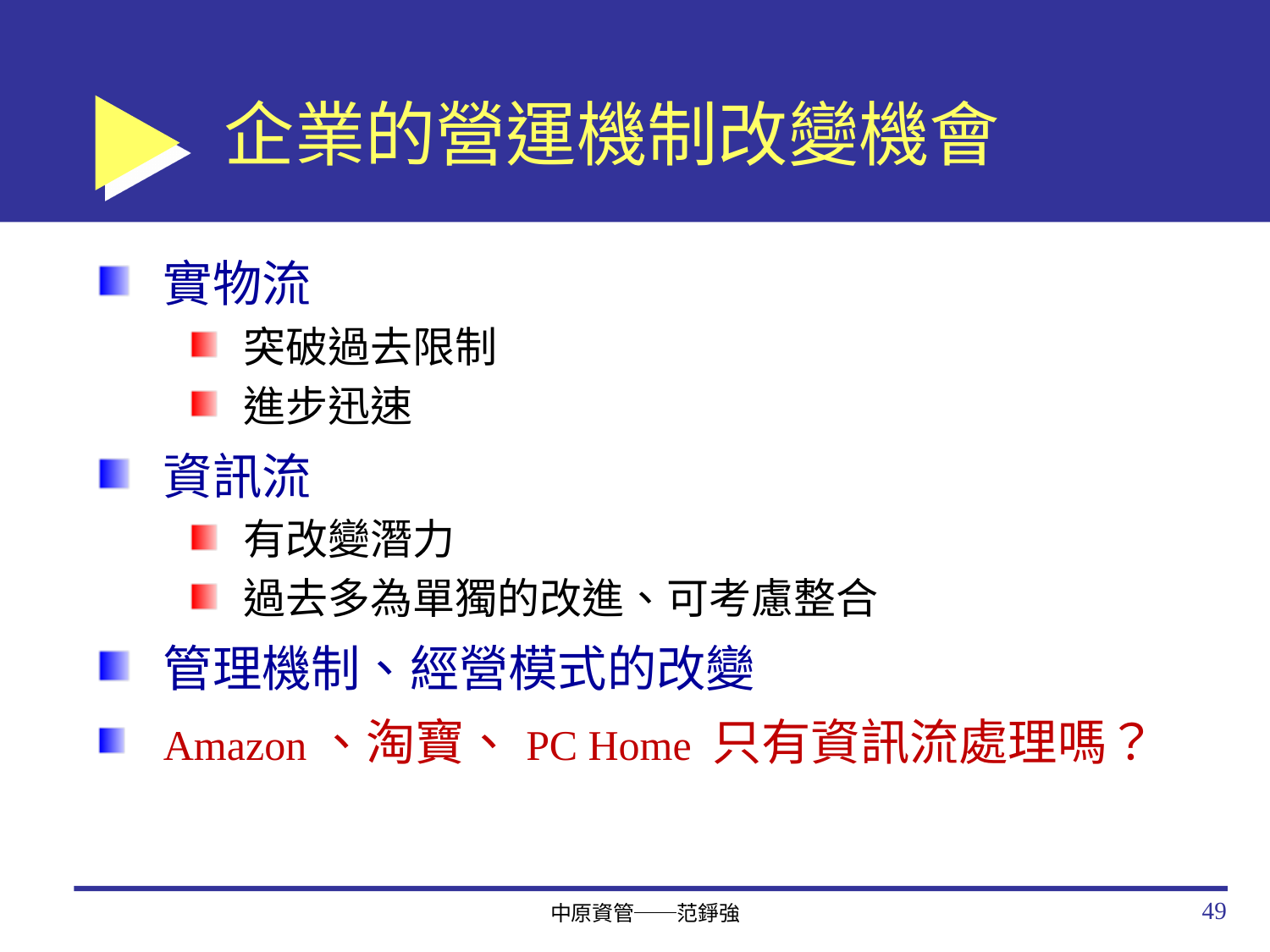

# 企業的營運機制改變機會
實物流
突破過去限制
進步迅速
資訊流
有改變潛力
過去多為單獨的改進、可考慮整合
管理機制、經營模式的改變
Amazon、淘寶、PC Home 只有資訊流處理嗎？
49